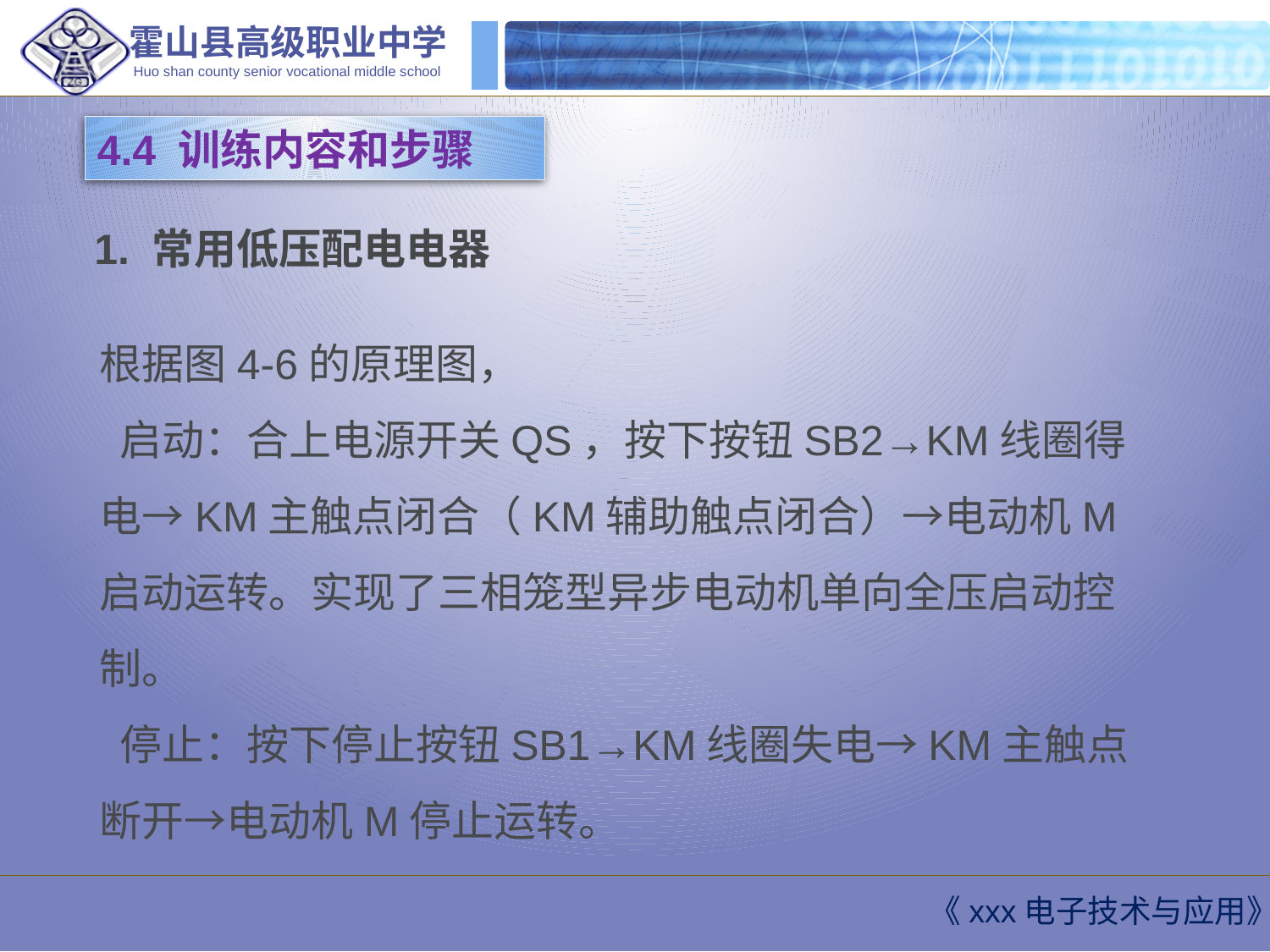

4.4 训练内容和步骤
1. 常用低压配电电器
根据图4-6的原理图，
 启动：合上电源开关QS，按下按钮SB2→KM线圈得电→KM主触点闭合（KM辅助触点闭合）→电动机M启动运转。实现了三相笼型异步电动机单向全压启动控制。
 停止：按下停止按钮SB1→KM线圈失电→KM主触点断开→电动机M停止运转。